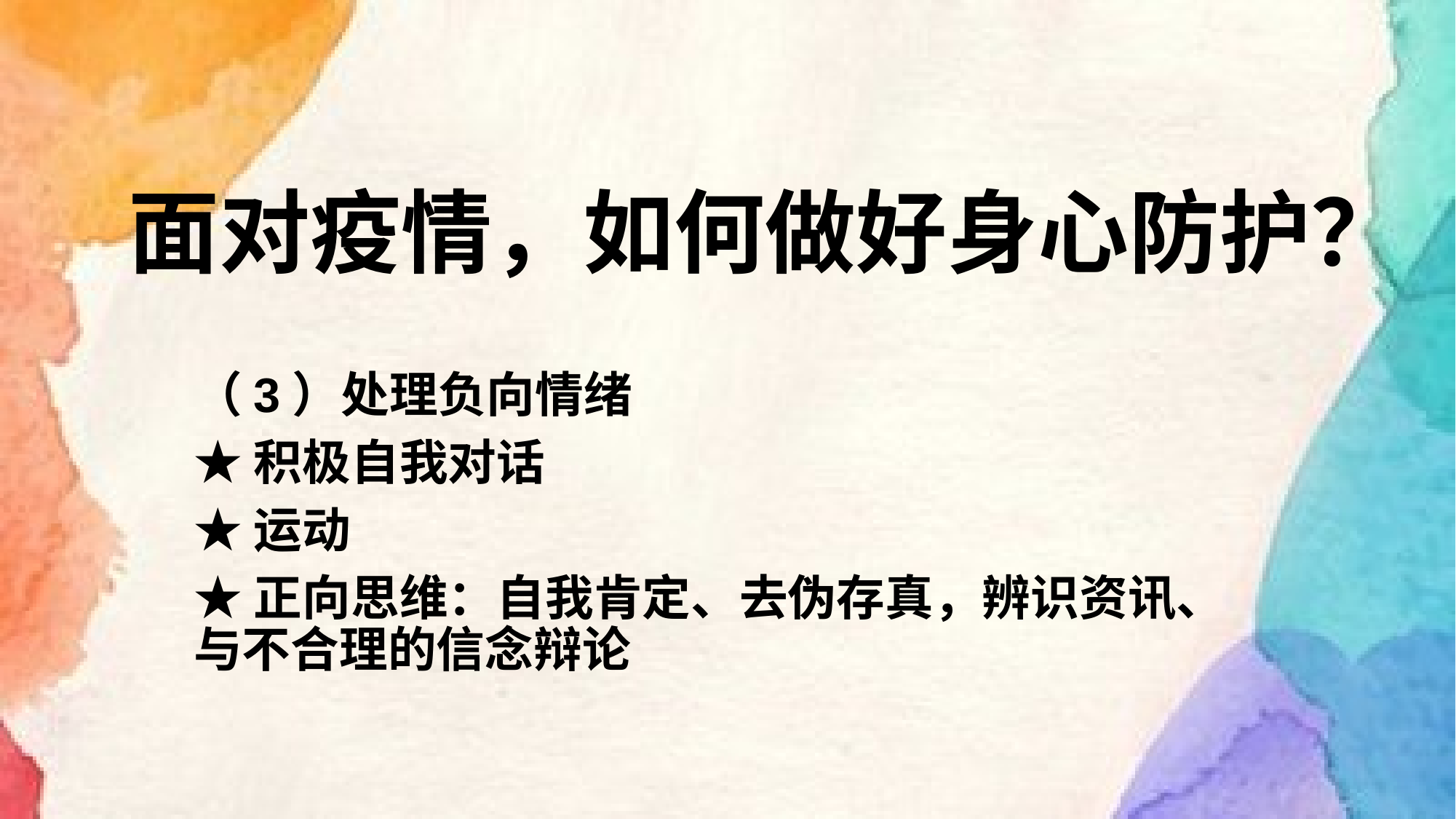

# 面对疫情，如何做好身心防护？
（3）处理负向情绪
★积极自我对话
★运动
★正向思维：自我肯定、去伪存真，辨识资讯、与不合理的信念辩论